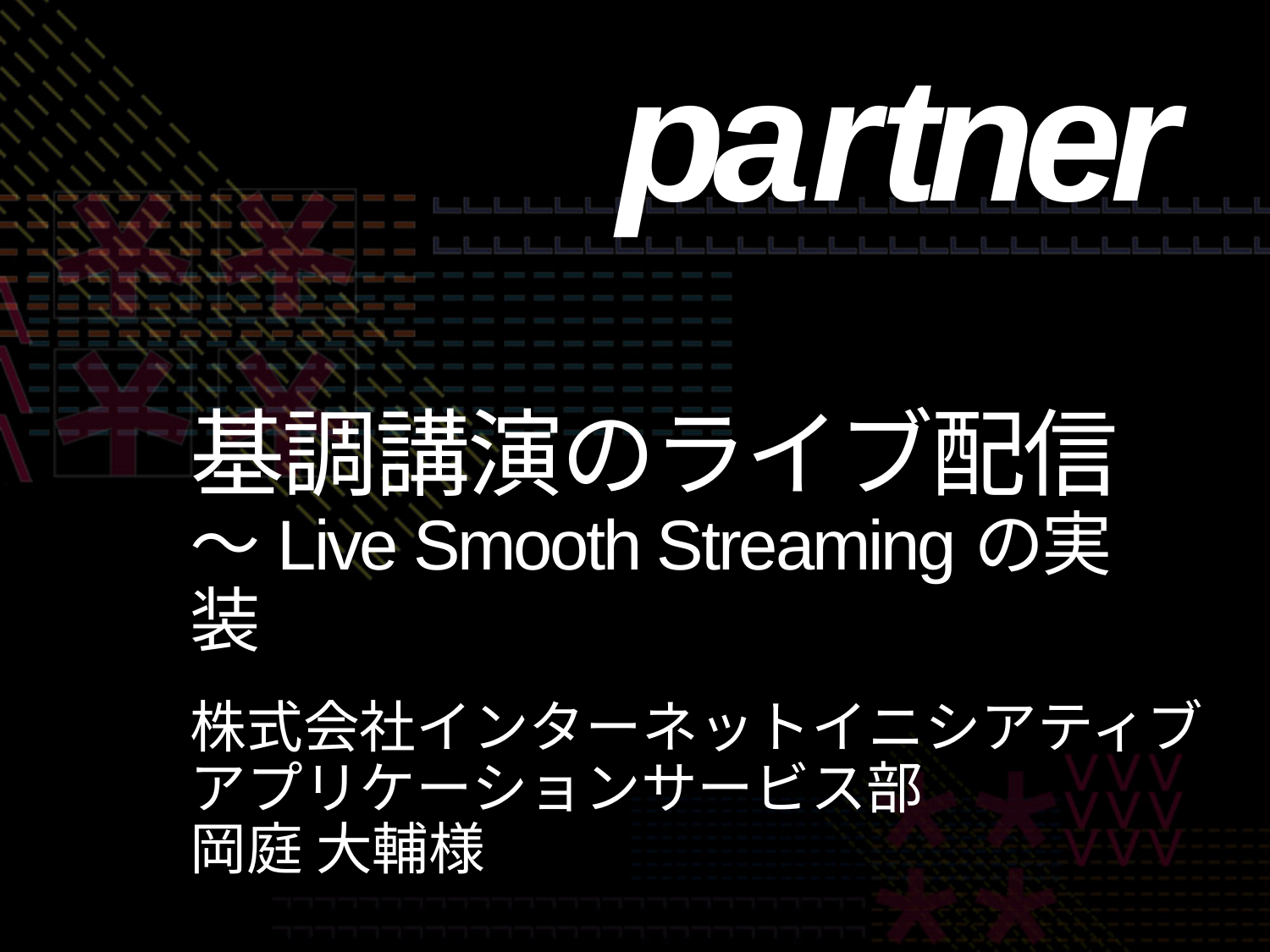

partner
# 基調講演のライブ配信 ～Live Smooth Streamingの実装
株式会社インターネットイニシアティブ
アプリケーションサービス部
岡庭 大輔様